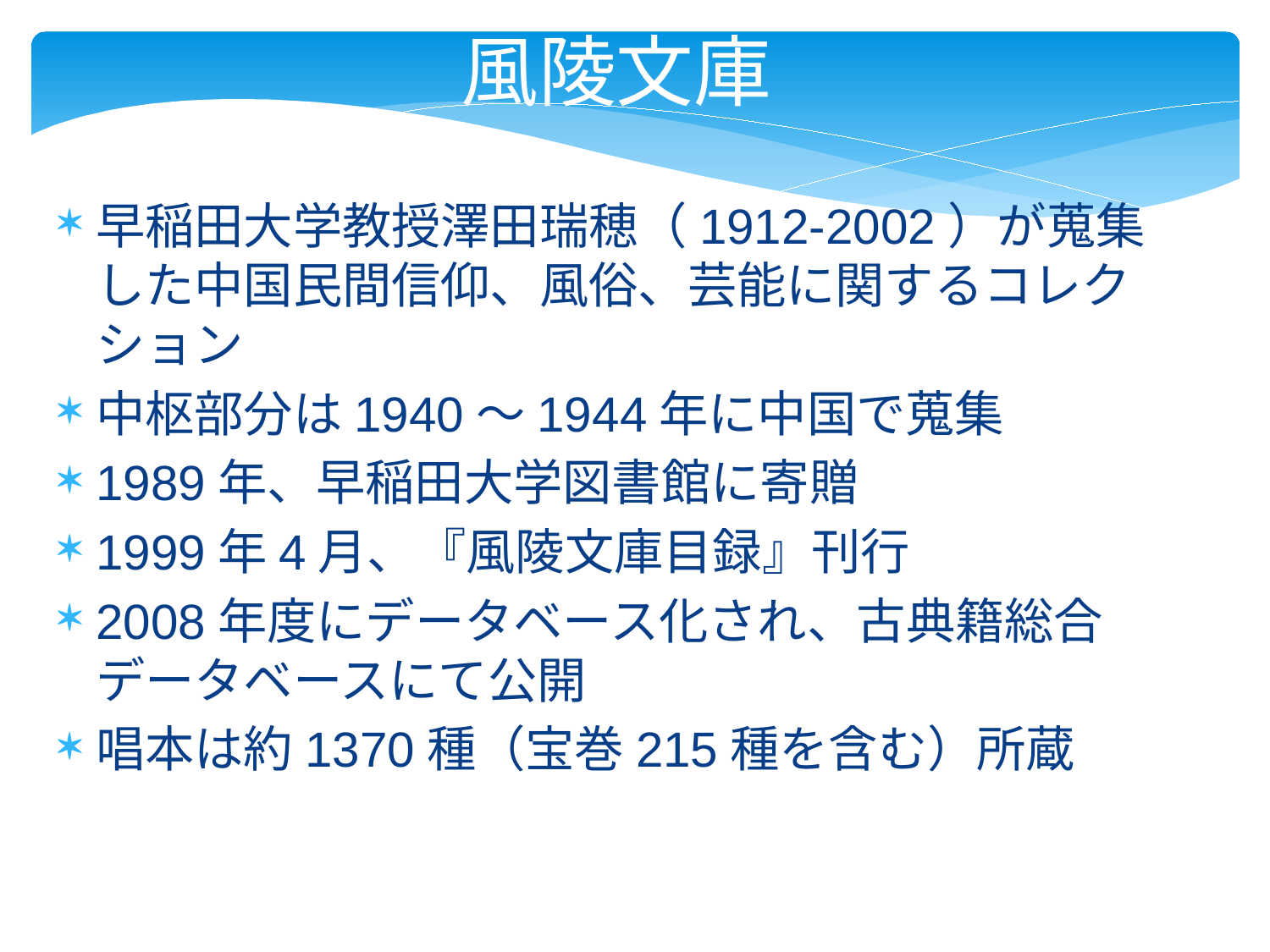

風陵文庫

早稲田大学教授澤田瑞穂（1912-2002）が蒐集した中国民間信仰、風俗、芸能に関するコレクション
中枢部分は1940～1944年に中国で蒐集
1989年、早稲田大学図書館に寄贈
1999年4月、『風陵文庫目録』刊行
2008年度にデータベース化され、古典籍総合データベースにて公開
唱本は約1370種（宝巻215種を含む）所蔵